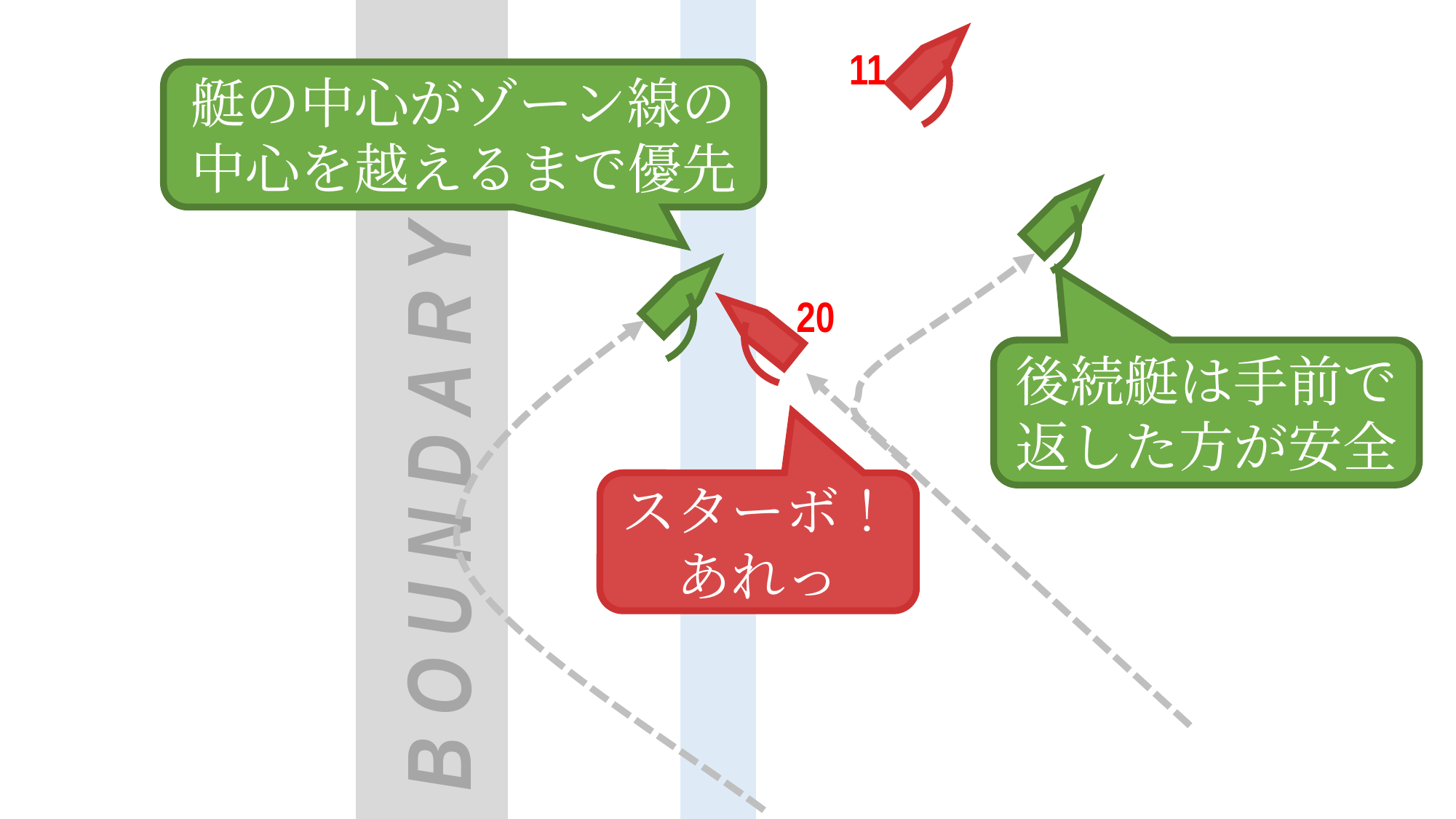

11

艇の中心がゾーン線の
中心を越えるまで優先

20

B O U N D A R Y

後続艇は手前で
返した方が安全

スターボ！
あれっ